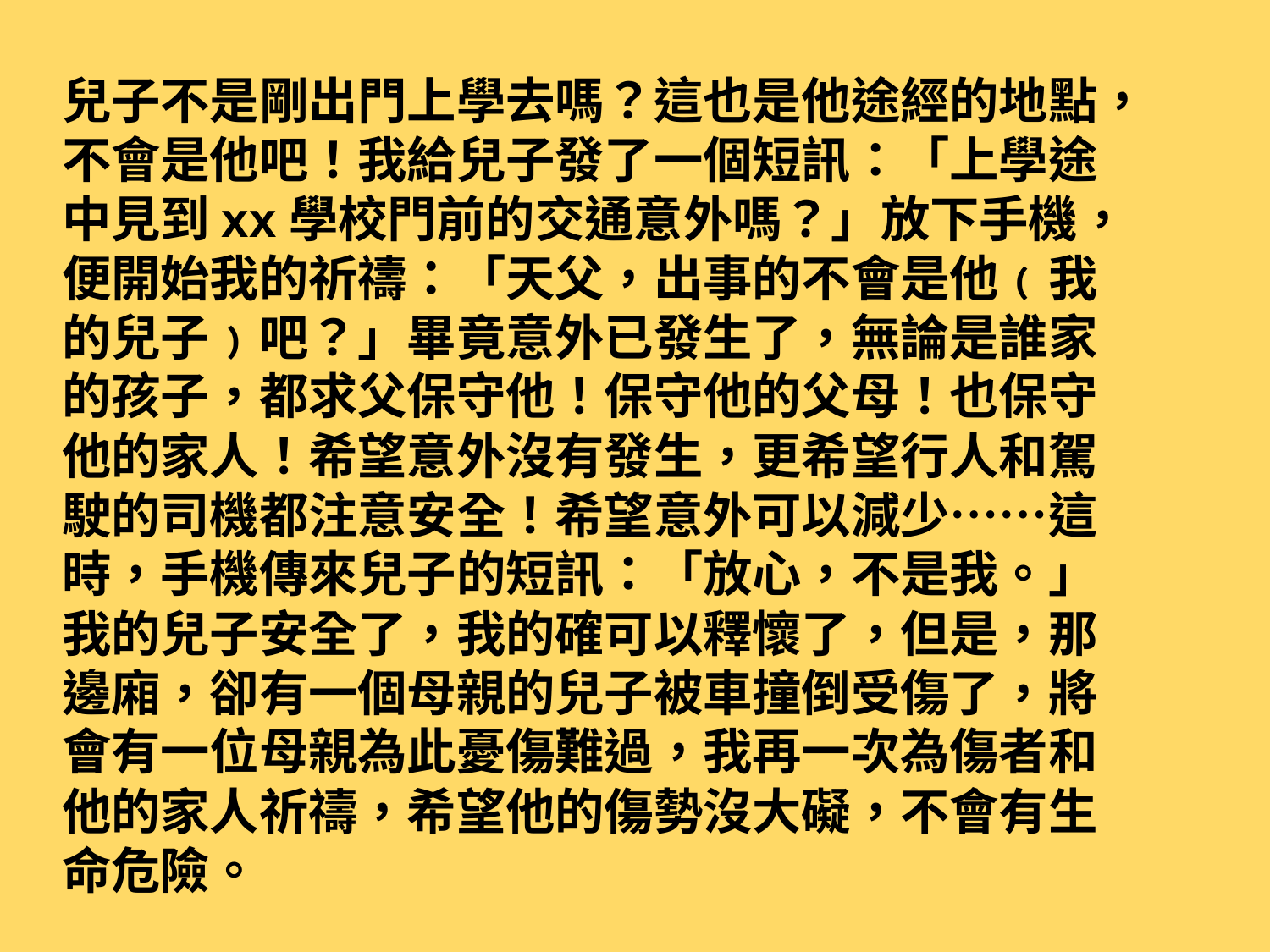

兒子不是剛出門上學去嗎？這也是他途經的地點，不會是他吧！我給兒子發了一個短訊：「上學途中見到xx學校門前的交通意外嗎？」放下手機，便開始我的祈禱：「天父，出事的不會是他﹙我的兒子﹚吧？」畢竟意外已發生了，無論是誰家的孩子，都求父保守他！保守他的父母！也保守他的家人！希望意外沒有發生，更希望行人和駕駛的司機都注意安全！希望意外可以減少……這時，手機傳來兒子的短訊：「放心，不是我。」我的兒子安全了，我的確可以釋懷了，但是，那邊廂，卻有一個母親的兒子被車撞倒受傷了，將會有一位母親為此憂傷難過，我再一次為傷者和他的家人祈禱，希望他的傷勢沒大礙，不會有生命危險。